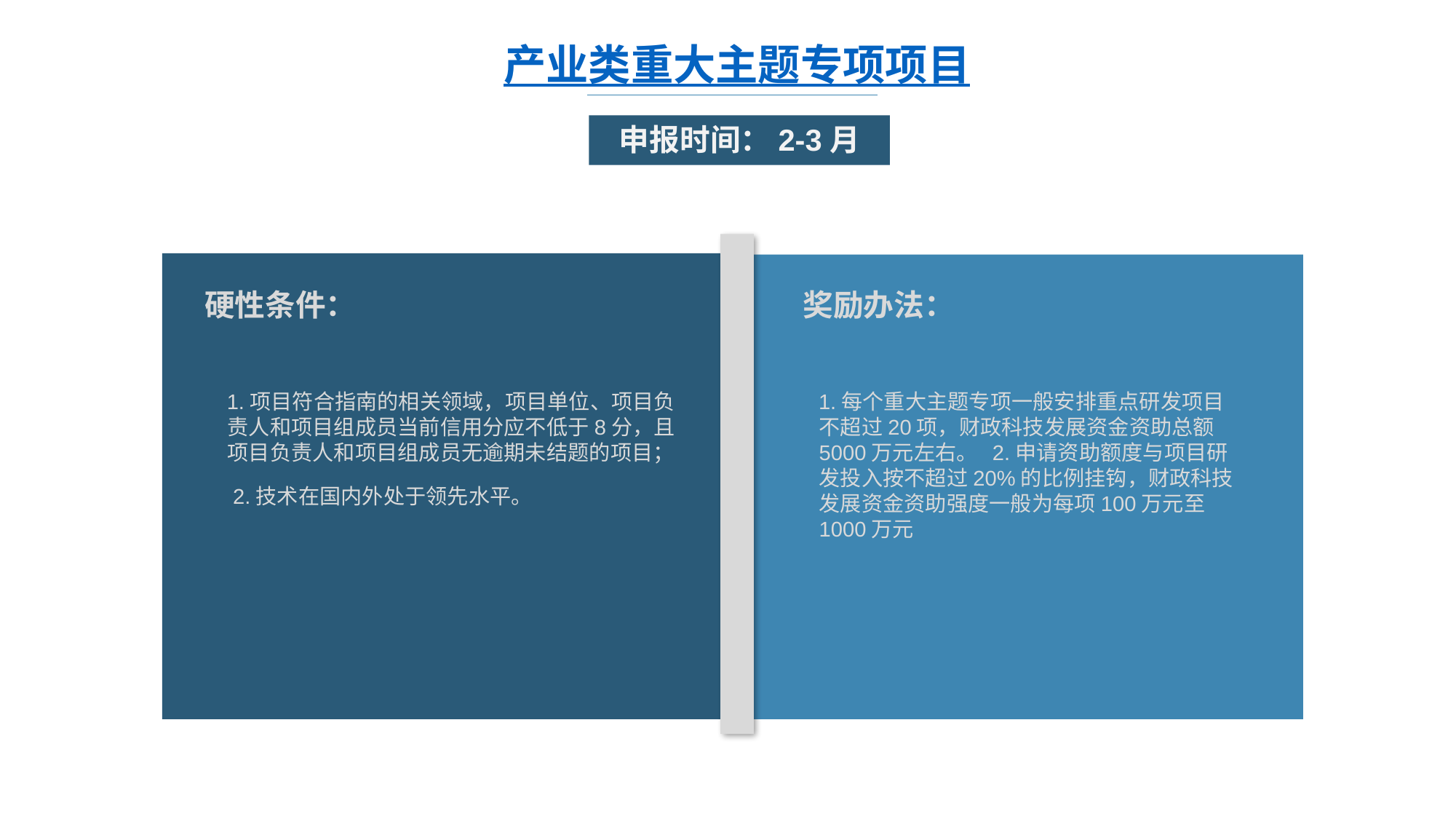

产业类重大主题专项项目
申报时间：2-3月

硬性条件：
奖励办法：
         1.项目符合指南的相关领域，项目单位、项目负责人和项目组成员当前信用分应不低于8分，且项目负责人和项目组成员无逾期未结题的项目；
          2.技术在国内外处于领先水平。
         1.每个重大主题专项一般安排重点研发项目不超过20项，财政科技发展资金资助总额5000万元左右。  2.申请资助额度与项目研发投入按不超过20%的比例挂钩，财政科技发展资金资助强度一般为每项100万元至1000万元